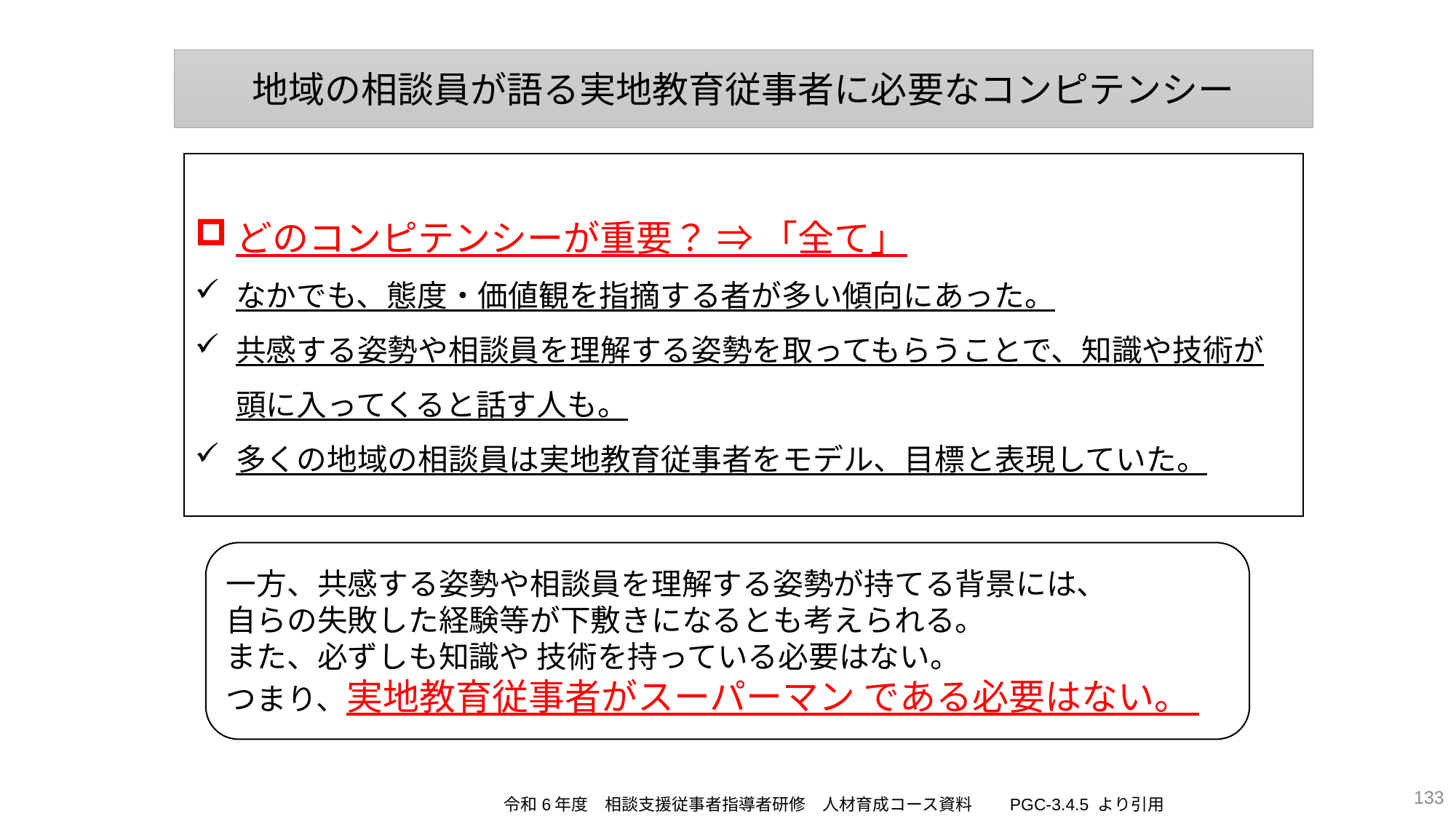

地域の相談員が語る実地教育従事者に必要なコンピテンシー
どのコンピテンシーが重要？ ⇒ 「全て」
なかでも、態度・価値観を指摘する者が多い傾向にあった。
共感する姿勢や相談員を理解する姿勢を取ってもらうことで、知識や技術が
頭に入ってくると話す人も。
多くの地域の相談員は実地教育従事者をモデル、目標と表現していた。
一方、共感する姿勢や相談員を理解する姿勢が持てる背景には、
自らの失敗した経験等が下敷きになるとも考えられる。
また、必ずしも知識や 技術を持っている必要はない。
つまり、実地教育従事者がスーパーマン である必要はない。
133
令和6年度　相談支援従事者指導者研修　人材育成コース資料　　PGC-3.4.5 より引用